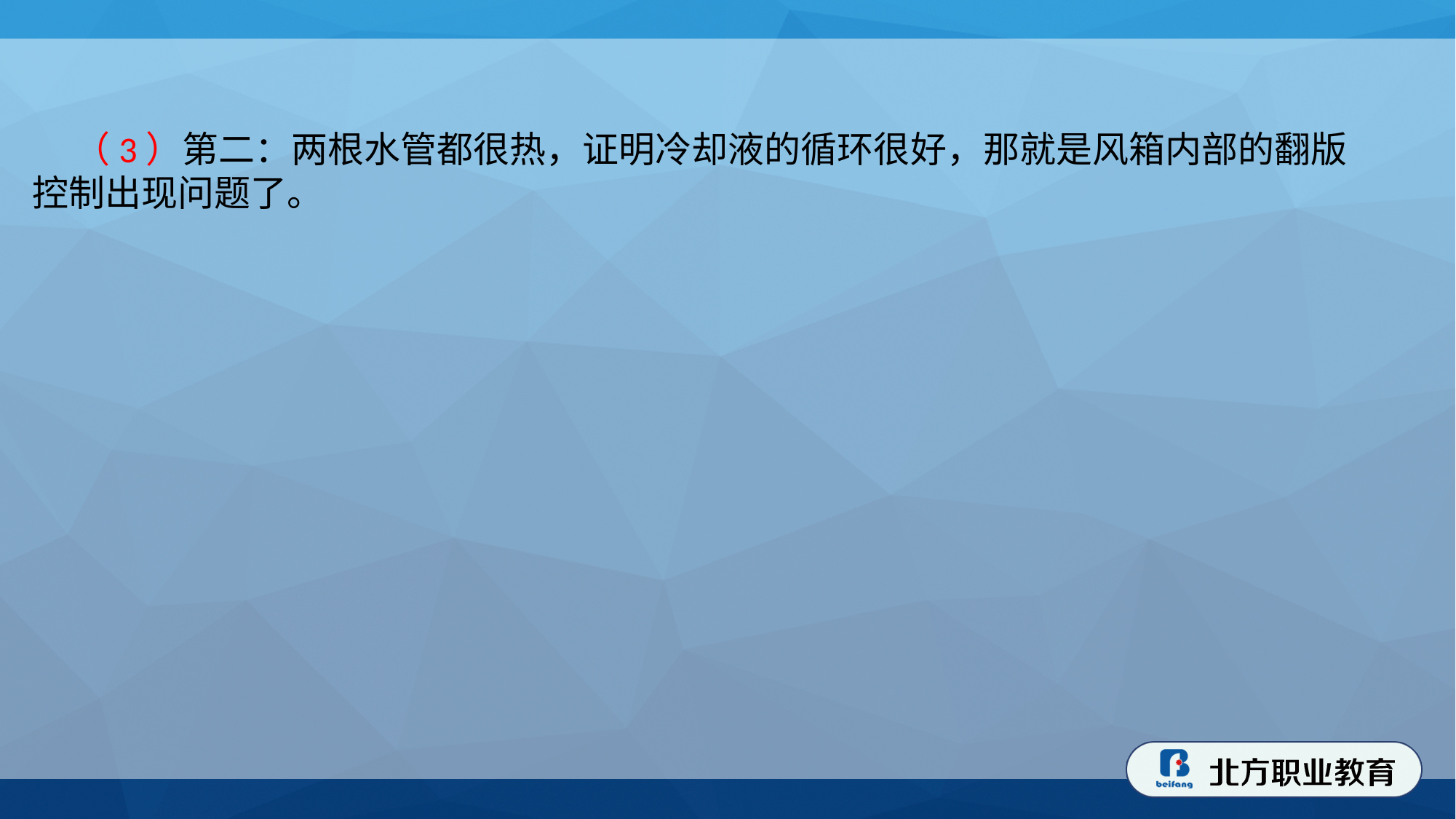

（3）第二：两根水管都很热，证明冷却液的循环很好，那就是风箱内部的翻版控制出现问题了。